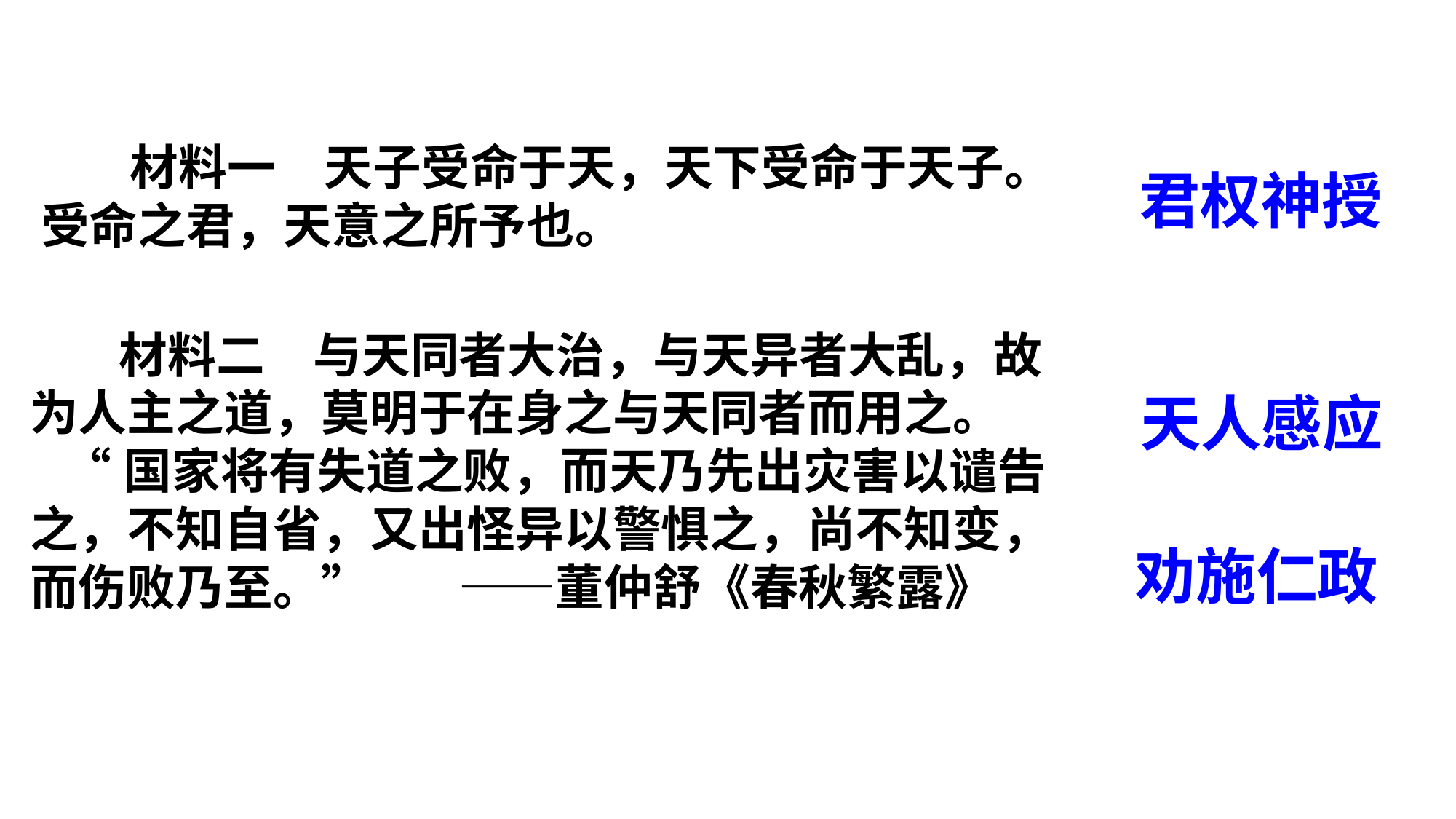

材料一　天子受命于天，天下受命于天子。受命之君，天意之所予也。
君权神授
       材料二　与天同者大治，与天异者大乱，故为人主之道，莫明于在身之与天同者而用之。
   “国家将有失道之败，而天乃先出灾害以谴告之，不知自省，又出怪异以警惧之，尚不知变，而伤败乃至。”        ——董仲舒《春秋繁露》
天人感应
劝施仁政